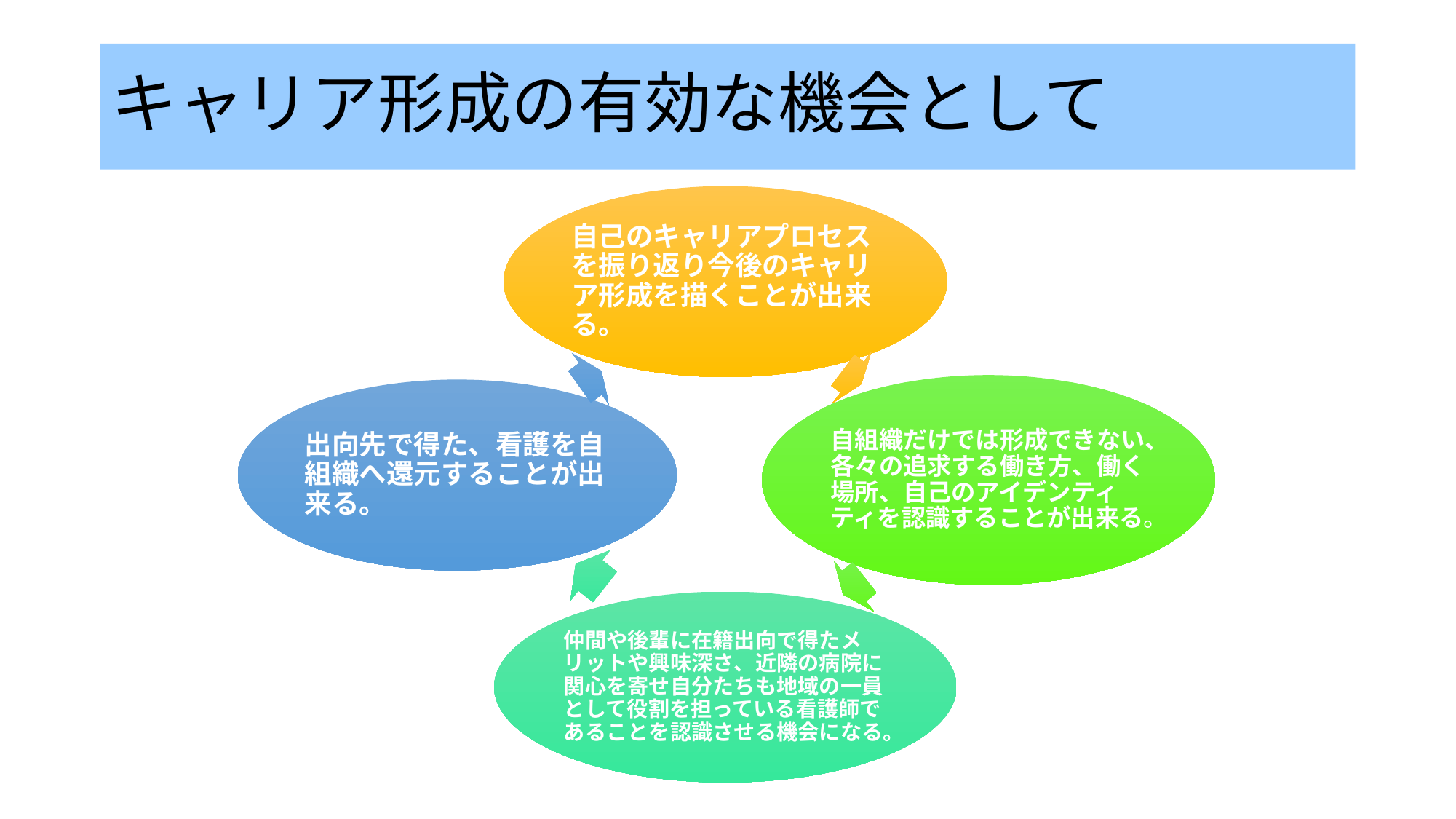

# キャリア形成の有効な機会として
自己のキャリアプロセスを振り返り今後のキャリア形成を描くことが出来る。

自組織だけでは形成できない、各々の追求する働き方、働く場所、自己のアイデンティティを認識することが出来る。

仲間や後輩に在籍出向で得たメリットや興味深さ、近隣の病院に関心を寄せ自分たちも地域の一員として役割を担っている看護師であることを認識させる機会になる。

出向先で得た、看護を自組織へ還元することが出来る。